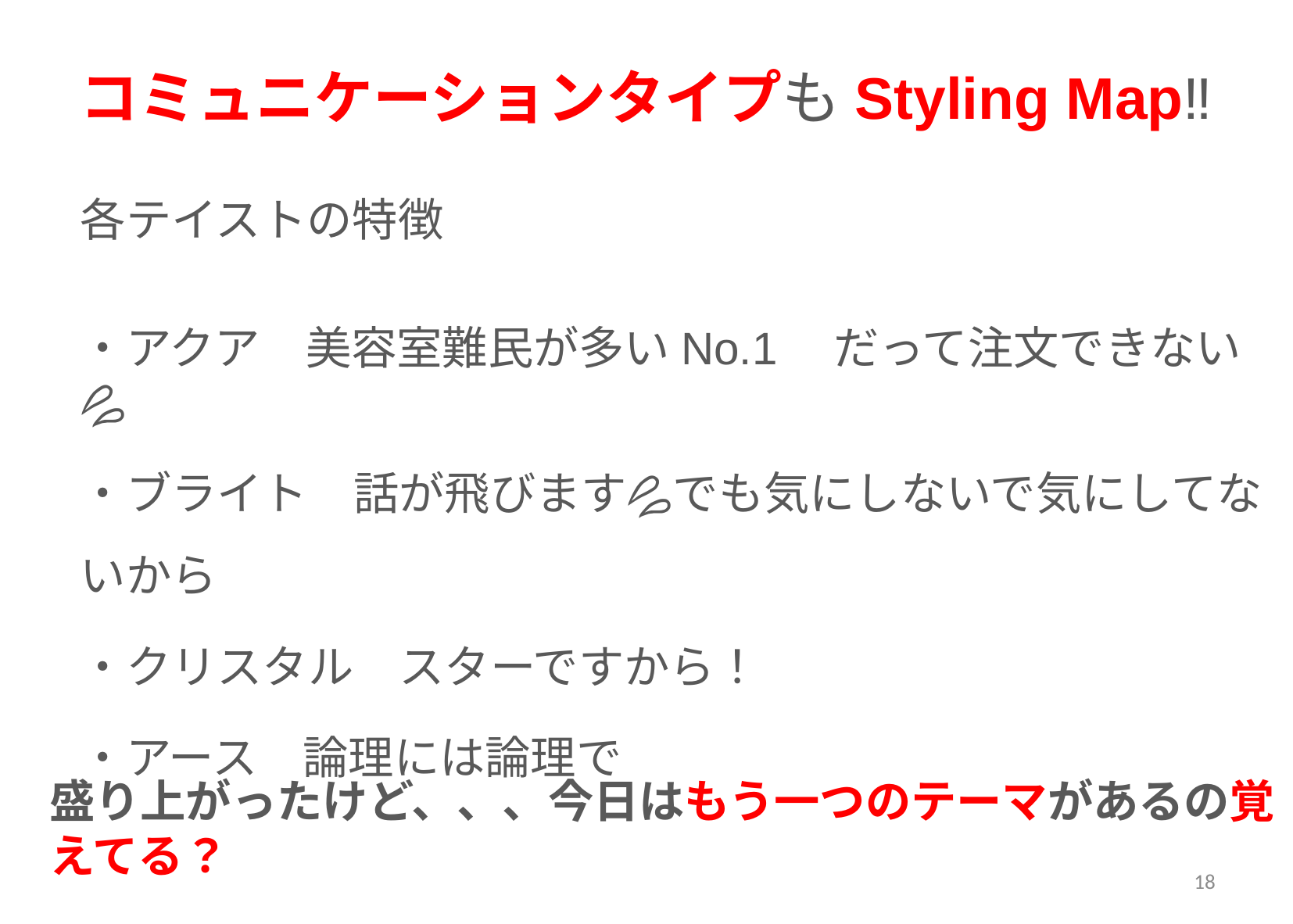

# コミュニケーションタイプもStyling Map‼
各テイストの特徴

・アクア　美容室難民が多いNo.1　だって注文できない💦
・ブライト　話が飛びます💦でも気にしないで気にしてないから
・クリスタル　スターですから！
・アース　論理には論理で

盛り上がったけど、、、今日はもう一つのテーマがあるの覚えてる？
18